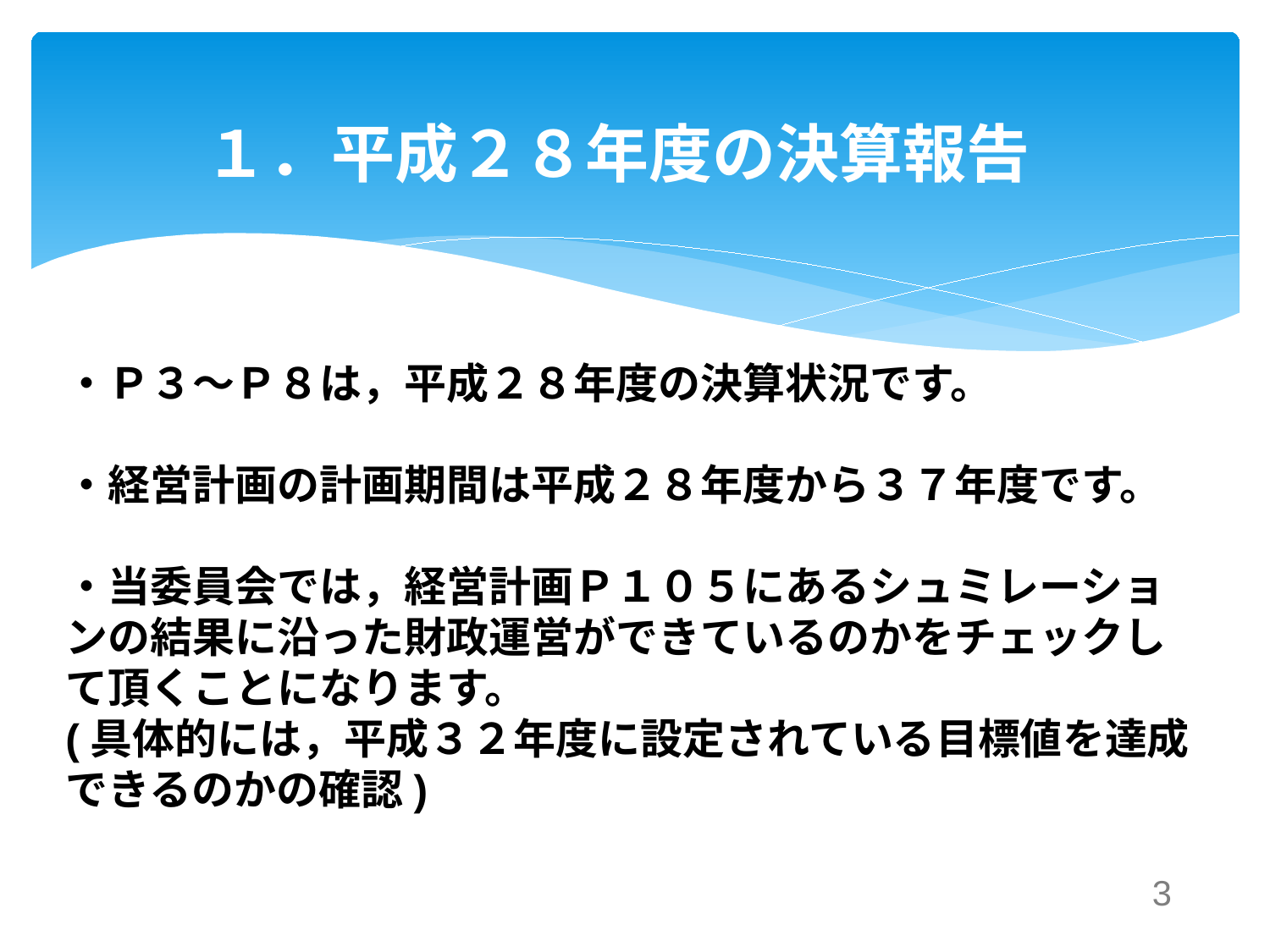

# １．平成２８年度の決算報告
・Ｐ３～Ｐ８は，平成２８年度の決算状況です。

・経営計画の計画期間は平成２８年度から３７年度です。

・当委員会では，経営計画Ｐ１０５にあるシュミレーションの結果に沿った財政運営ができているのかをチェックして頂くことになります。
(具体的には，平成３２年度に設定されている目標値を達成できるのかの確認)
3